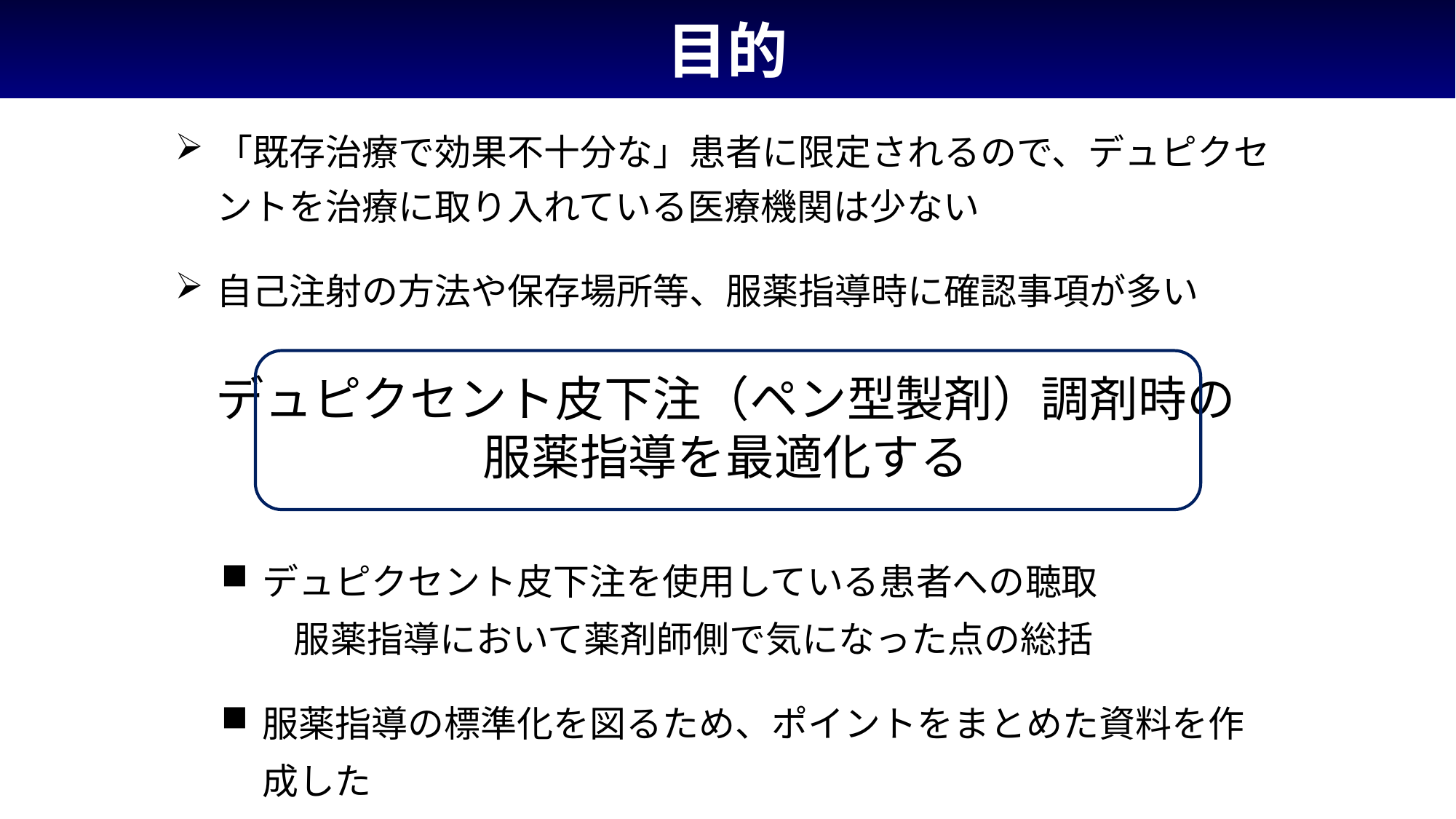

目的
「既存治療で効果不十分な」患者に限定されるので、デュピクセントを治療に取り入れている医療機関は少ない
自己注射の方法や保存場所等、服薬指導時に確認事項が多い

デュピクセント皮下注（ペン型製剤）調剤時の
服薬指導を最適化する
デュピクセント皮下注を使用している患者への聴取
　　服薬指導において薬剤師側で気になった点の総括
服薬指導の標準化を図るため、ポイントをまとめた資料を作成した